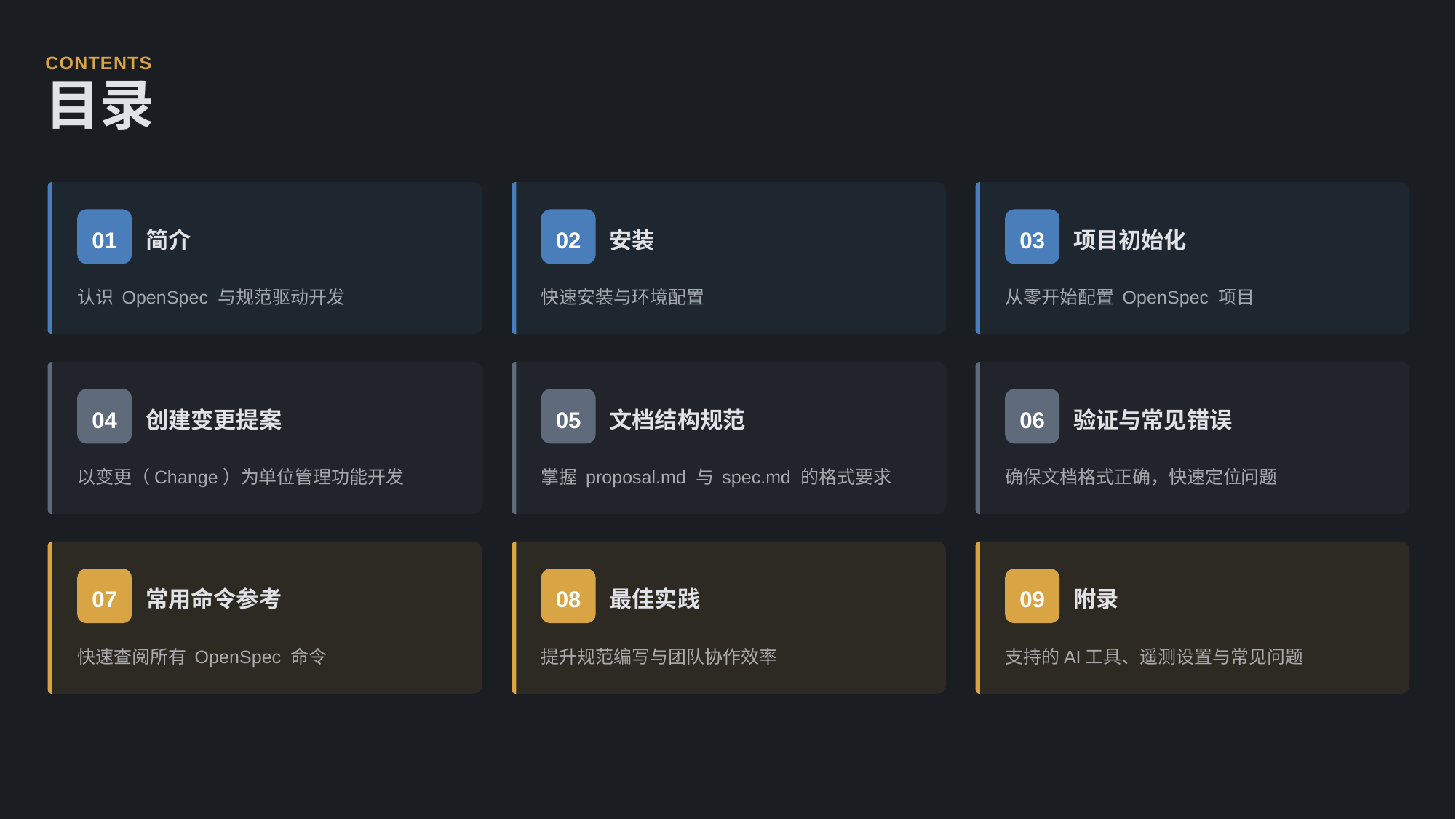

CONTENTS
目录

01

02

03

简介
安装
项目初始化
认识 OpenSpec 与规范驱动开发
快速安装与环境配置
从零开始配置 OpenSpec 项目

04

05

06

创建变更提案
文档结构规范
验证与常见错误
以变更（Change）为单位管理功能开发
掌握 proposal.md 与 spec.md 的格式要求
确保文档格式正确，快速定位问题

07

08

09

常用命令参考
最佳实践
附录
快速查阅所有 OpenSpec 命令
提升规范编写与团队协作效率
支持的AI工具、遥测设置与常见问题